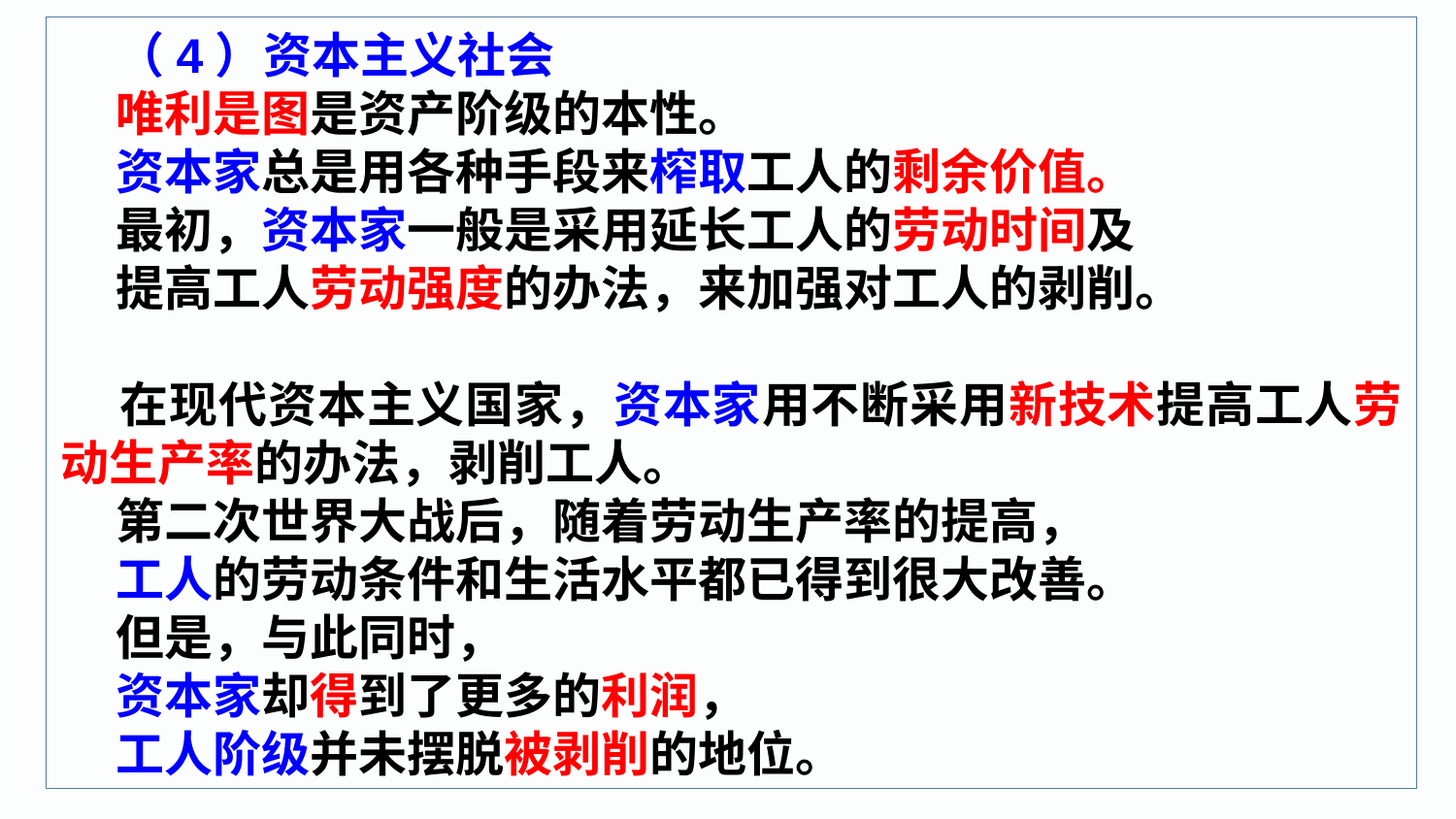

（4）资本主义社会
    唯利是图是资产阶级的本性。
    资本家总是用各种手段来榨取工人的剩余价值。
    最初，资本家一般是采用延长工人的劳动时间及
    提高工人劳动强度的办法，来加强对工人的剥削。

    在现代资本主义国家，资本家用不断采用新技术提高工人劳动生产率的办法，剥削工人。
    第二次世界大战后，随着劳动生产率的提高，
    工人的劳动条件和生活水平都已得到很大改善。
    但是，与此同时，
    资本家却得到了更多的利润，
    工人阶级并未摆脱被剥削的地位。